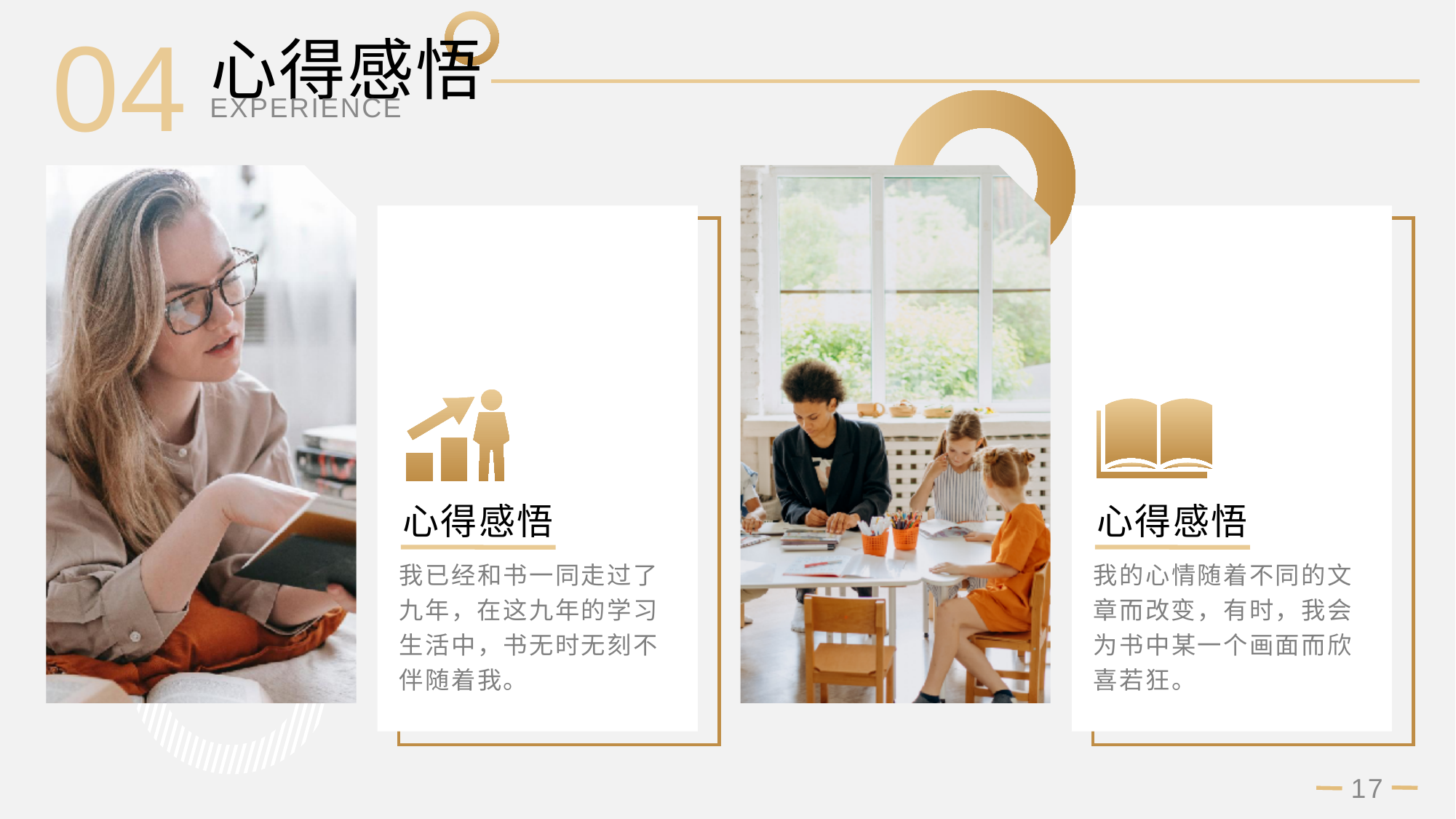

04

心得感悟
EXPERIENCE

心得感悟
心得感悟
我已经和书一同走过了九年，在这九年的学习生活中，书无时无刻不伴随着我。
我的心情随着不同的文章而改变，有时，我会为书中某一个画面而欣喜若狂。

17